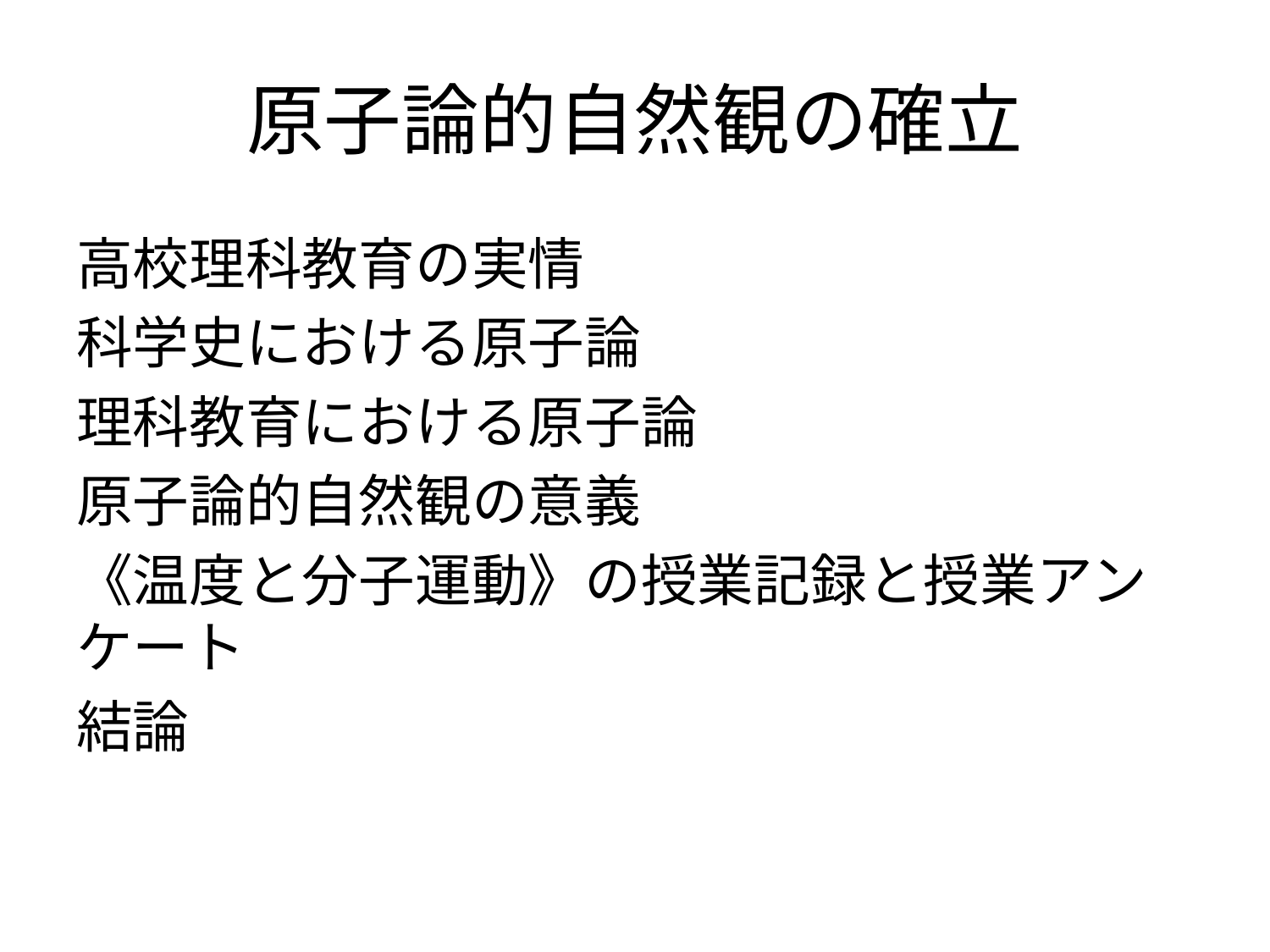

# 原子論的自然観の確立
高校理科教育の実情
科学史における原子論
理科教育における原子論
原子論的自然観の意義
《温度と分子運動》の授業記録と授業アンケート
結論